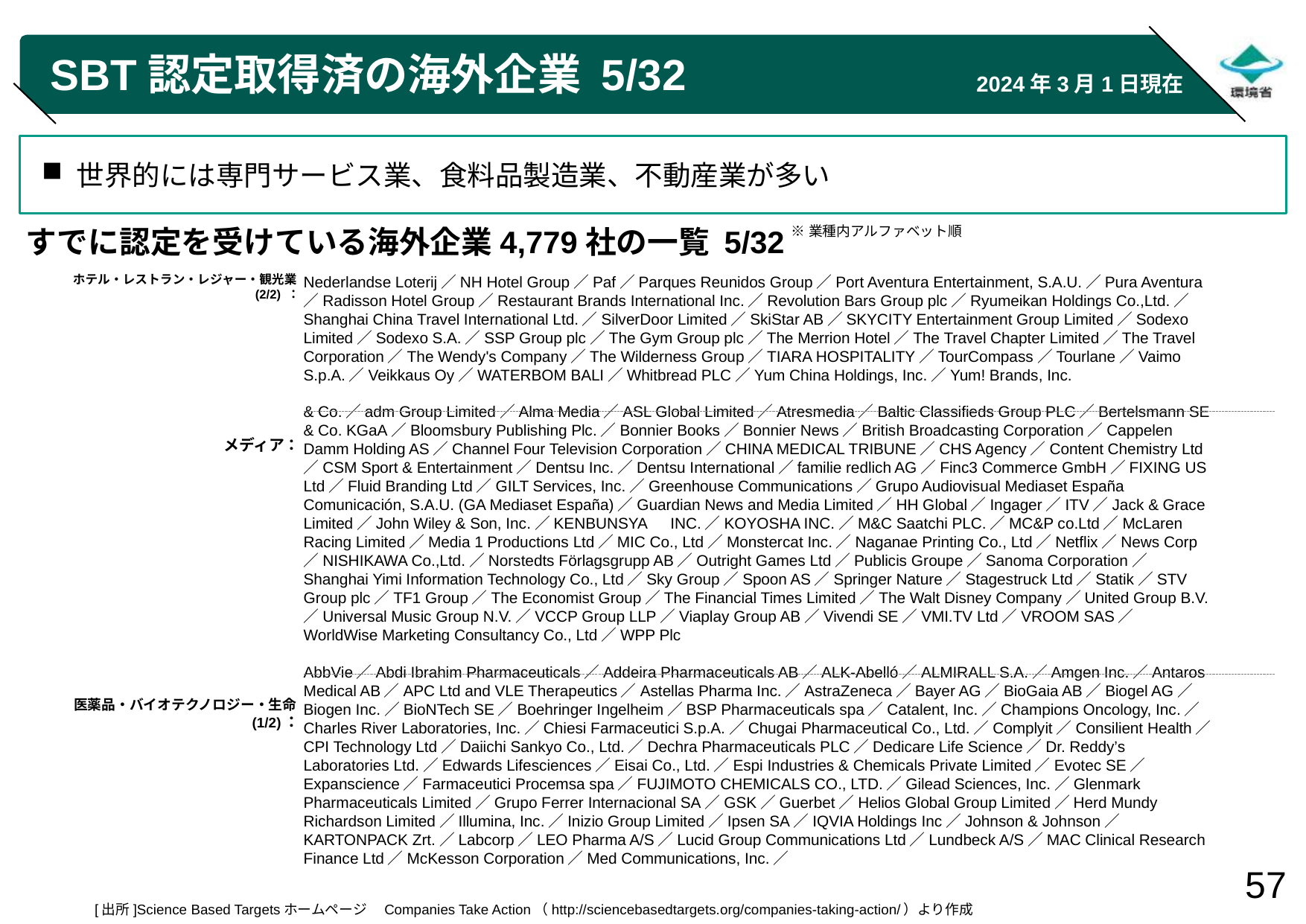

# SBT認定取得済の海外企業 5/32
2024年3月1日現在
世界的には専門サービス業、食料品製造業、不動産業が多い
※業種内アルファベット順
すでに認定を受けている海外企業4,779社の一覧 5/32
ホテル・レストラン・レジャー・観光業(2/2) ：

メディア：

医薬品・バイオテクノロジー・生命(1/2)：

Nederlandse Loterij／NH Hotel Group／Paf／Parques Reunidos Group／Port Aventura Entertainment, S.A.U.／Pura Aventura／Radisson Hotel Group／Restaurant Brands International Inc.／Revolution Bars Group plc／Ryumeikan Holdings Co.,Ltd.／Shanghai China Travel International Ltd.／SilverDoor Limited／SkiStar AB／SKYCITY Entertainment Group Limited／Sodexo Limited／Sodexo S.A.／SSP Group plc／The Gym Group plc／The Merrion Hotel／The Travel Chapter Limited／The Travel Corporation／The Wendy's Company／The Wilderness Group／TIARA HOSPITALITY／TourCompass／Tourlane／Vaimo S.p.A.／Veikkaus Oy／WATERBOM BALI／Whitbread PLC／Yum China Holdings, Inc.／Yum! Brands, Inc.

& Co.／adm Group Limited／Alma Media／ASL Global Limited／Atresmedia／Baltic Classifieds Group PLC／Bertelsmann SE & Co. KGaA／Bloomsbury Publishing Plc.／Bonnier Books／Bonnier News／British Broadcasting Corporation／Cappelen Damm Holding AS／Channel Four Television Corporation／CHINA MEDICAL TRIBUNE／CHS Agency／Content Chemistry Ltd／CSM Sport & Entertainment／Dentsu Inc.／Dentsu International／familie redlich AG／Finc3 Commerce GmbH／FIXING US Ltd／Fluid Branding Ltd／GILT Services, Inc.／Greenhouse Communications／Grupo Audiovisual Mediaset España Comunicación, S.A.U. (GA Mediaset España)／Guardian News and Media Limited／HH Global／Ingager／ITV／Jack & Grace Limited／John Wiley & Son, Inc.／KENBUNSYA　INC.／KOYOSHA INC.／M&C Saatchi PLC.／MC&P co.Ltd／McLaren Racing Limited／Media 1 Productions Ltd／MIC Co., Ltd／Monstercat Inc.／Naganae Printing Co., Ltd／Netflix／News Corp／NISHIKAWA Co.,Ltd.／Norstedts Förlagsgrupp AB／Outright Games Ltd／Publicis Groupe／Sanoma Corporation／Shanghai Yimi Information Technology Co., Ltd／Sky Group／Spoon AS／Springer Nature／Stagestruck Ltd／Statik／STV Group plc／TF1 Group／The Economist Group／The Financial Times Limited／The Walt Disney Company／United Group B.V.／Universal Music Group N.V.／VCCP Group LLP／Viaplay Group AB／Vivendi SE／VMI.TV Ltd／VROOM SAS／WorldWise Marketing Consultancy Co., Ltd／WPP Plc

AbbVie／Abdi Ibrahim Pharmaceuticals／Addeira Pharmaceuticals AB／ALK-Abelló／ALMIRALL S.A.／Amgen Inc.／Antaros Medical AB／APC Ltd and VLE Therapeutics／Astellas Pharma Inc.／AstraZeneca／Bayer AG／BioGaia AB／Biogel AG／Biogen Inc.／BioNTech SE／Boehringer Ingelheim／BSP Pharmaceuticals spa／Catalent, Inc.／Champions Oncology, Inc.／Charles River Laboratories, Inc.／Chiesi Farmaceutici S.p.A.／Chugai Pharmaceutical Co., Ltd.／Complyit／Consilient Health／CPI Technology Ltd／Daiichi Sankyo Co., Ltd.／Dechra Pharmaceuticals PLC／Dedicare Life Science／Dr. Reddy’s Laboratories Ltd.／Edwards Lifesciences／Eisai Co., Ltd.／Espi Industries & Chemicals Private Limited／Evotec SE／Expanscience／Farmaceutici Procemsa spa／FUJIMOTO CHEMICALS CO., LTD.／Gilead Sciences, Inc.／Glenmark Pharmaceuticals Limited／Grupo Ferrer Internacional SA／GSK／Guerbet／Helios Global Group Limited／Herd Mundy Richardson Limited／Illumina, Inc.／Inizio Group Limited／Ipsen SA／IQVIA Holdings Inc／Johnson & Johnson／KARTONPACK Zrt.／Labcorp／LEO Pharma A/S／Lucid Group Communications Ltd／Lundbeck A/S／MAC Clinical Research Finance Ltd／McKesson Corporation／Med Communications, Inc.／
[出所]Science Based Targetsホームページ　Companies Take Action（http://sciencebasedtargets.org/companies-taking-action/）より作成